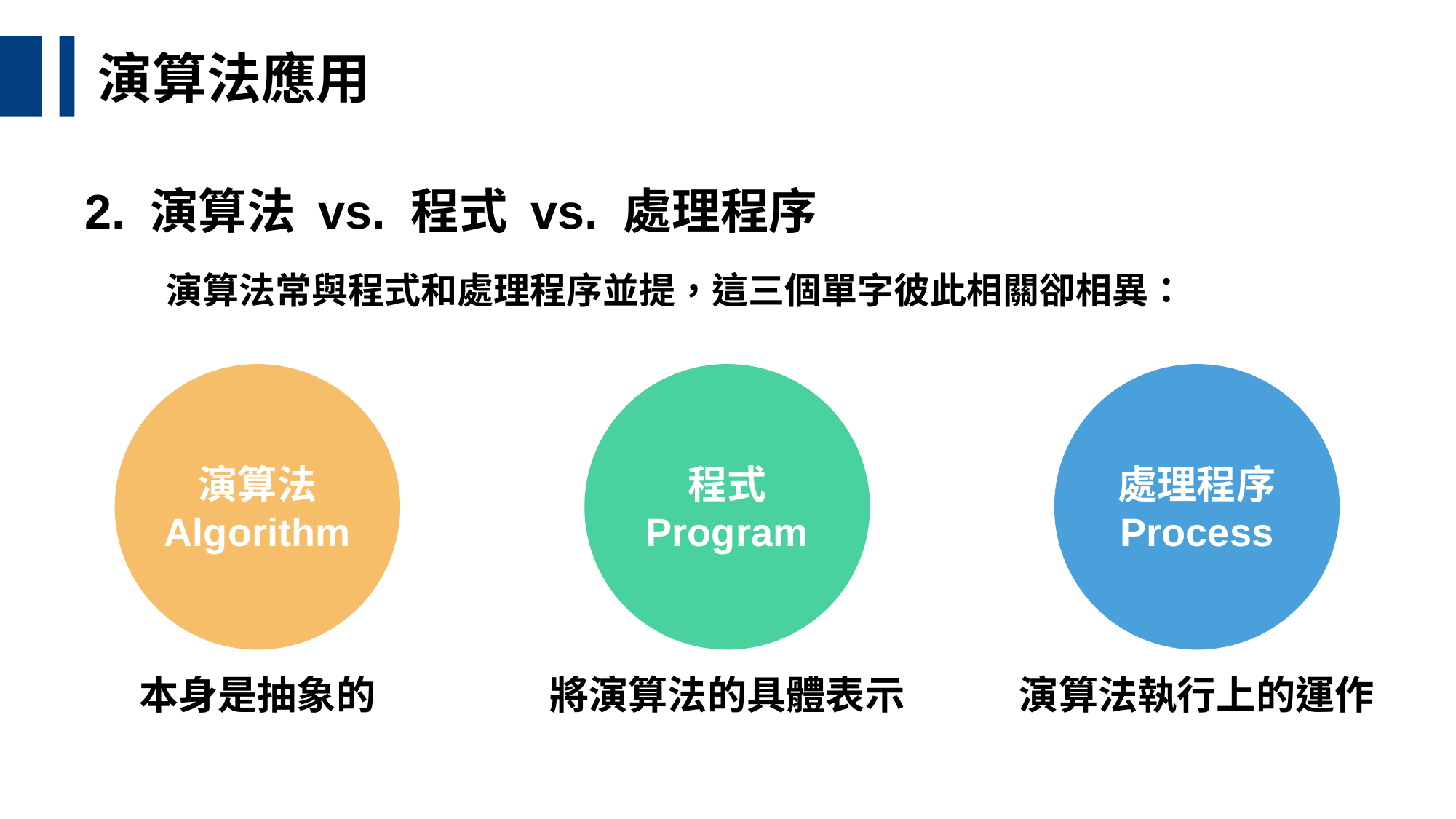

演算法應用
2. 演算法 vs. 程式 vs. 處理程序
演算法常與程式和處理程序並提，這三個單字彼此相關卻相異：
演算法
Algorithm
程式
Program
處理程序
Process
本身是抽象的
將演算法的具體表示
演算法執行上的運作